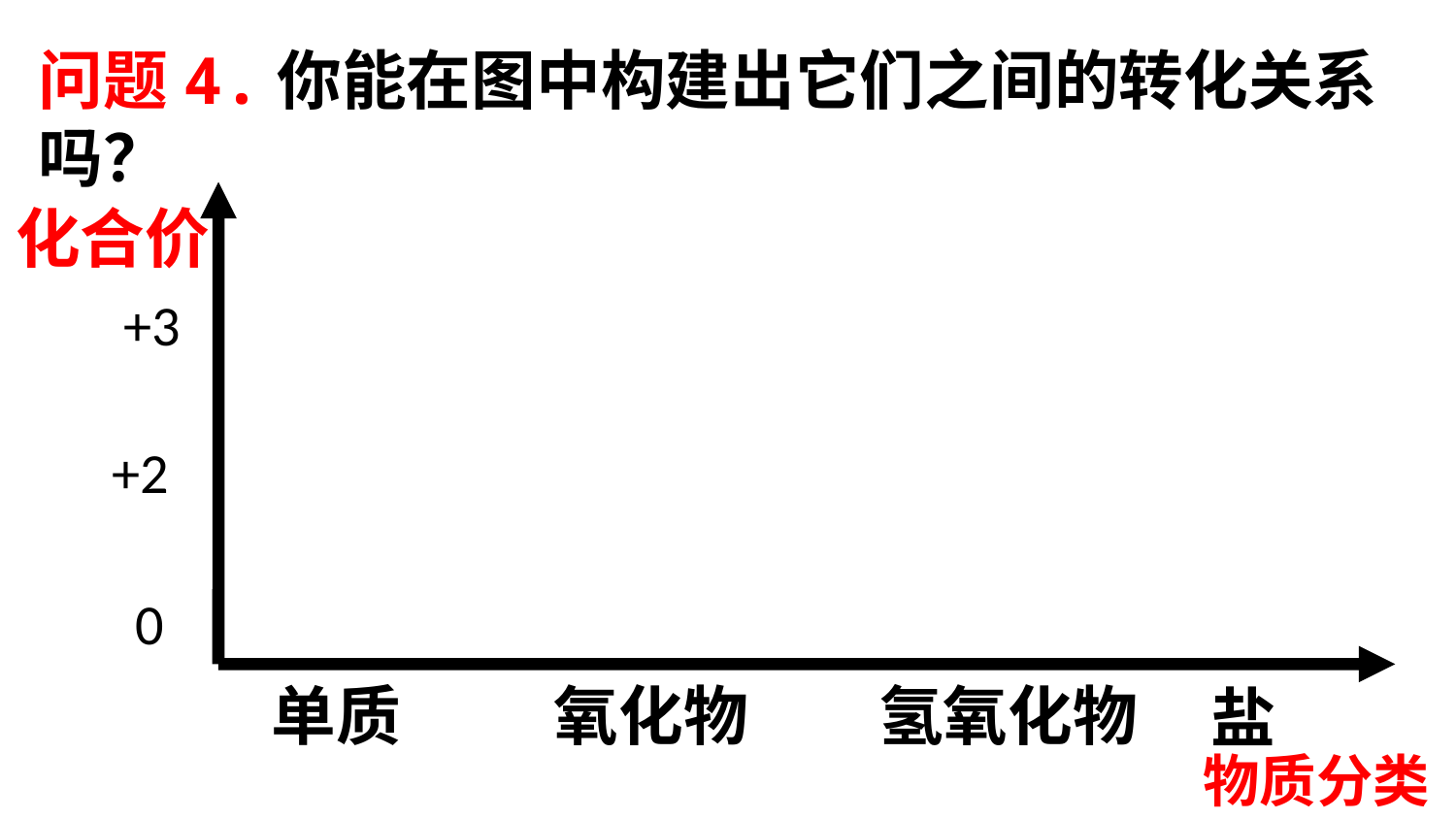

问题4.你能在图中构建出它们之间的转化关系吗？

化合价
+3
+2
0

单质
氧化物
氢氧化物
盐
物质分类